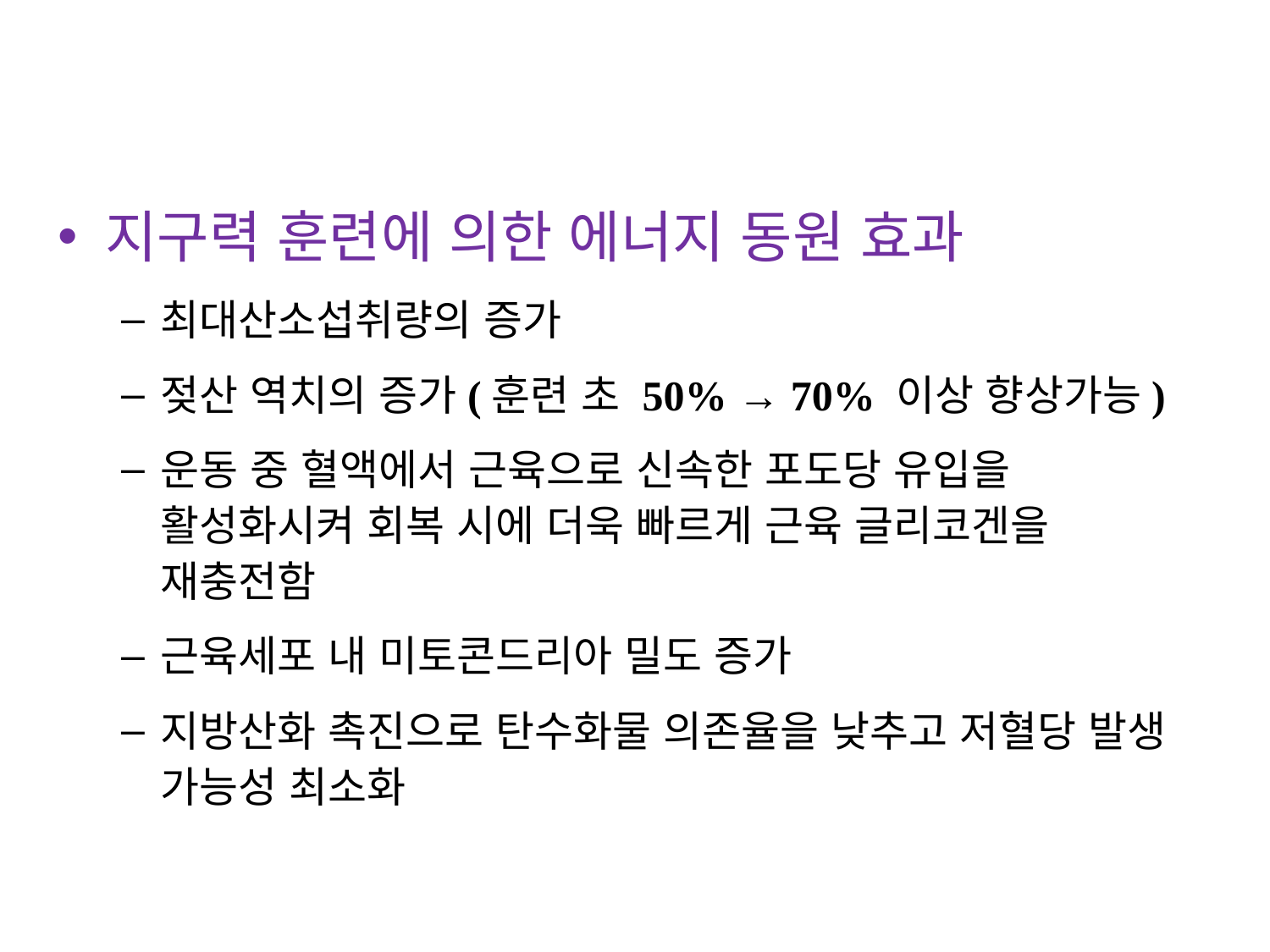

지구력 훈련에 의한 에너지 동원 효과
최대산소섭취량의 증가
젖산 역치의 증가(훈련 초 50% → 70% 이상 향상가능)
운동 중 혈액에서 근육으로 신속한 포도당 유입을 활성화시켜 회복 시에 더욱 빠르게 근육 글리코겐을 재충전함
근육세포 내 미토콘드리아 밀도 증가
지방산화 촉진으로 탄수화물 의존율을 낮추고 저혈당 발생 가능성 최소화